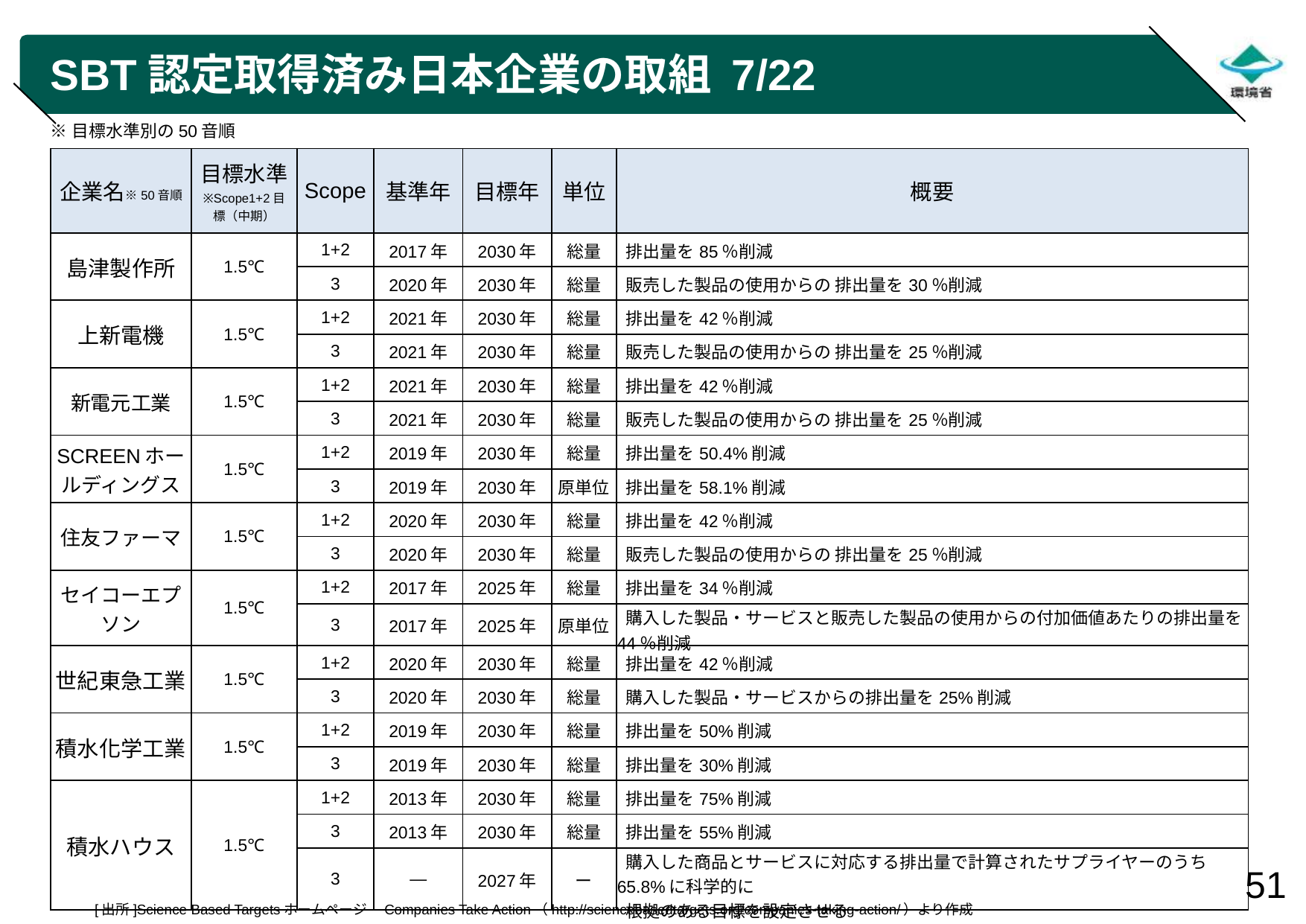

# SBT認定取得済み日本企業の取組 7/22
※目標水準別の50音順
| 企業名※50音順 | 目標水準 ※Scope1+2目標（中期） | Scope | 基準年 | 目標年 | 単位 | 概要 |
| --- | --- | --- | --- | --- | --- | --- |
| 島津製作所 | 1.5℃ | 1+2 | 2017年 | 2030年 | 総量 | 排出量を85％削減 |
|  |  | 3 | 2020年 | 2030年 | 総量 | 販売した製品の使用からの 排出量を30％削減 |
| 上新電機 | 1.5℃ | 1+2 | 2021年 | 2030年 | 総量 | 排出量を42％削減 |
|  |  | 3 | 2021年 | 2030年 | 総量 | 販売した製品の使用からの 排出量を25％削減 |
| 新電元工業 | 1.5℃ | 1+2 | 2021年 | 2030年 | 総量 | 排出量を42％削減 |
|  |  | 3 | 2021年 | 2030年 | 総量 | 販売した製品の使用からの 排出量を25％削減 |
| SCREENホールディングス | 1.5℃ | 1+2 | 2019年 | 2030年 | 総量 | 排出量を50.4%削減 |
|  |  | 3 | 2019年 | 2030年 | 原単位 | 排出量を58.1%削減 |
| 住友ファーマ | 1.5℃ | 1+2 | 2020年 | 2030年 | 総量 | 排出量を42％削減 |
|  |  | 3 | 2020年 | 2030年 | 総量 | 販売した製品の使用からの 排出量を25％削減 |
| セイコーエプソン | 1.5℃ | 1+2 | 2017年 | 2025年 | 総量 | 排出量を34％削減 |
|  |  | 3 | 2017年 | 2025年 | 原単位 | 購入した製品・サービスと販売した製品の使用からの付加価値あたりの排出量を44％削減 |
| 世紀東急工業 | 1.5℃ | 1+2 | 2020年 | 2030年 | 総量 | 排出量を42％削減 |
|  |  | 3 | 2020年 | 2030年 | 総量 | 購入した製品・サービスからの排出量を25%削減 |
| 積水化学工業 | 1.5℃ | 1+2 | 2019年 | 2030年 | 総量 | 排出量を50%削減 |
|  |  | 3 | 2019年 | 2030年 | 総量 | 排出量を30%削減 |
| 積水ハウス | 1.5℃ | 1+2 | 2013年 | 2030年 | 総量 | 排出量を75%削減 |
|  |  | 3 | 2013年 | 2030年 | 総量 | 排出量を55%削減 |
|  |  | 3 | ― | 2027年 | ー | 購入した商品とサービスに対応する排出量で計算されたサプライヤーのうち65.8%に科学的に 根拠のある目標を設定させる |
[出所]Science Based Targetsホームページ　Companies Take Action（http://sciencebasedtargets.org/companies-taking-action/）より作成